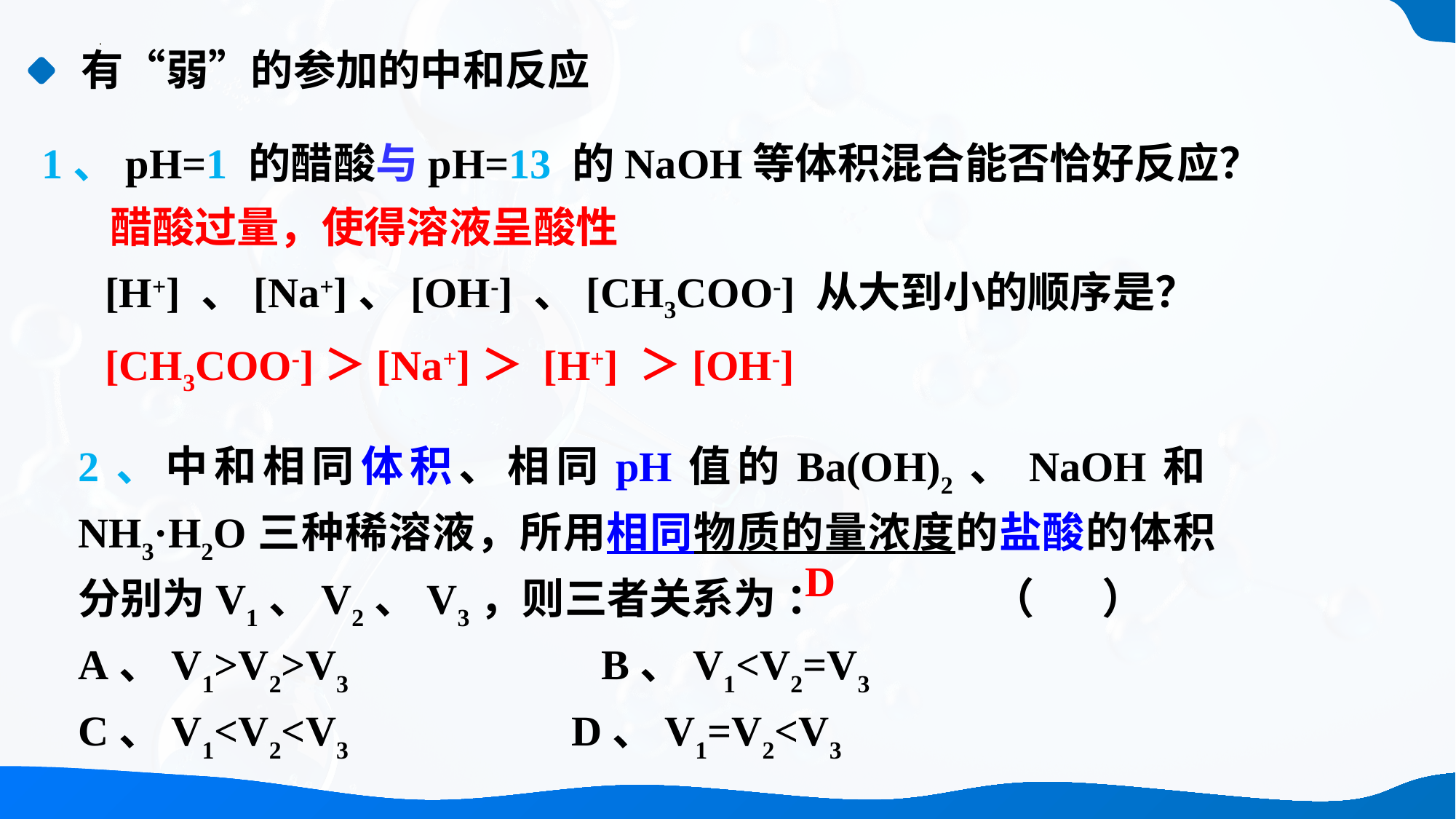

有“弱”的参加的中和反应
1、pH=1 的醋酸与pH=13 的NaOH等体积混合能否恰好反应？
      醋酸过量，使得溶液呈酸性
      [H+] 、[Na+]、[OH-] 、[CH3COO-] 从大到小的顺序是？
      [CH3COO-]＞[Na+]＞ [H+] ＞[OH-]
2、中和相同体积、相同pH值的Ba(OH)2、NaOH和NH3·H2O三种稀溶液，所用相同物质的量浓度的盐酸的体积分别为V1、V2、V3，则三者关系为 ：                 （       ）
A、V1>V2>V3                        B、V1<V2=V3
C、V1<V2<V3                                    D、V1=V2<V3
D